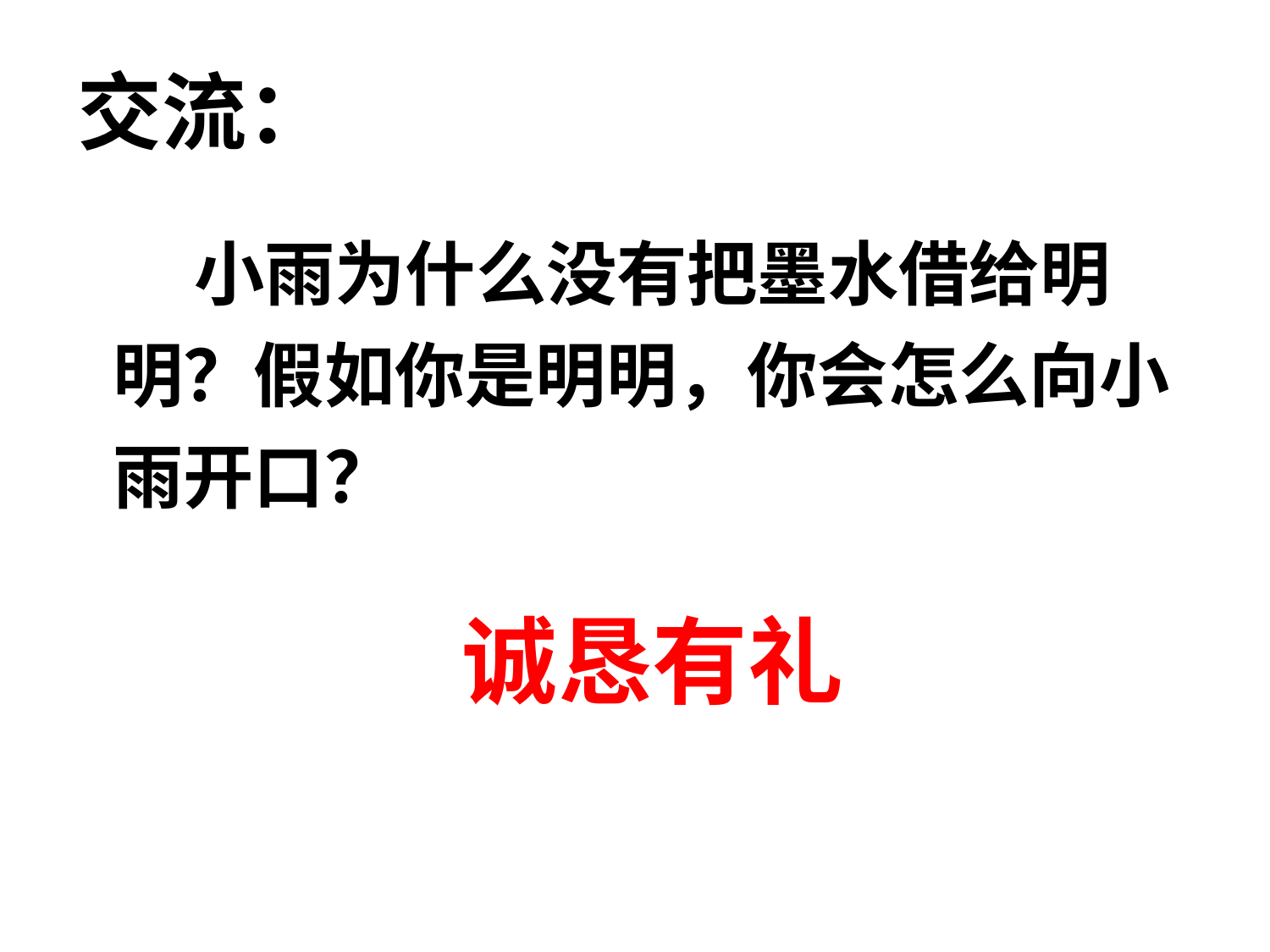

交流：
    小雨为什么没有把墨水借给明明？假如你是明明，你会怎么向小雨开口？
诚恳有礼